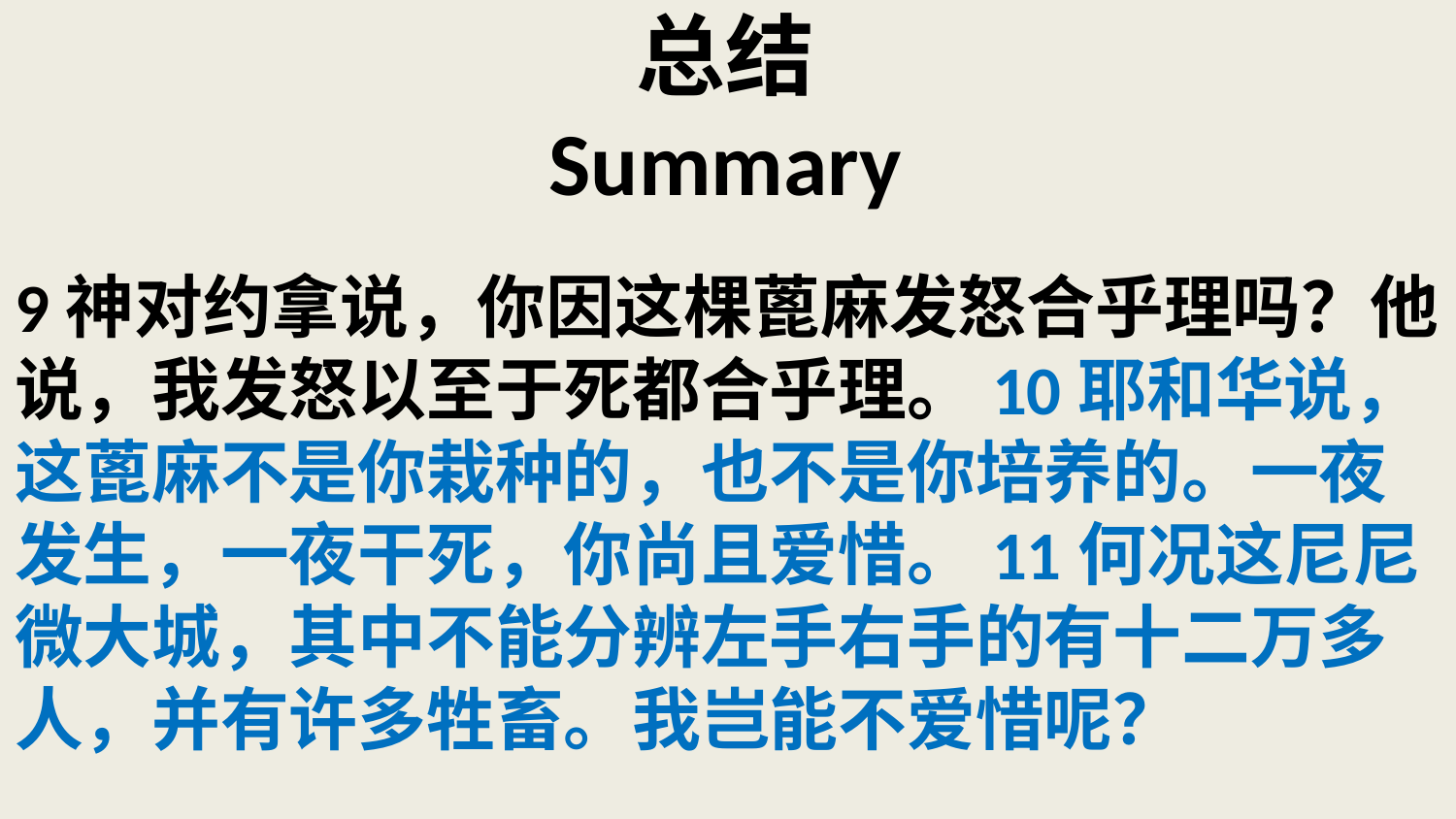

# 总结 Summary
9神对约拿说，你因这棵蓖麻发怒合乎理吗？他说，我发怒以至于死都合乎理。10耶和华说，这蓖麻不是你栽种的，也不是你培养的。一夜发生，一夜干死，你尚且爱惜。11何况这尼尼微大城，其中不能分辨左手右手的有十二万多人，并有许多牲畜。我岂能不爱惜呢？